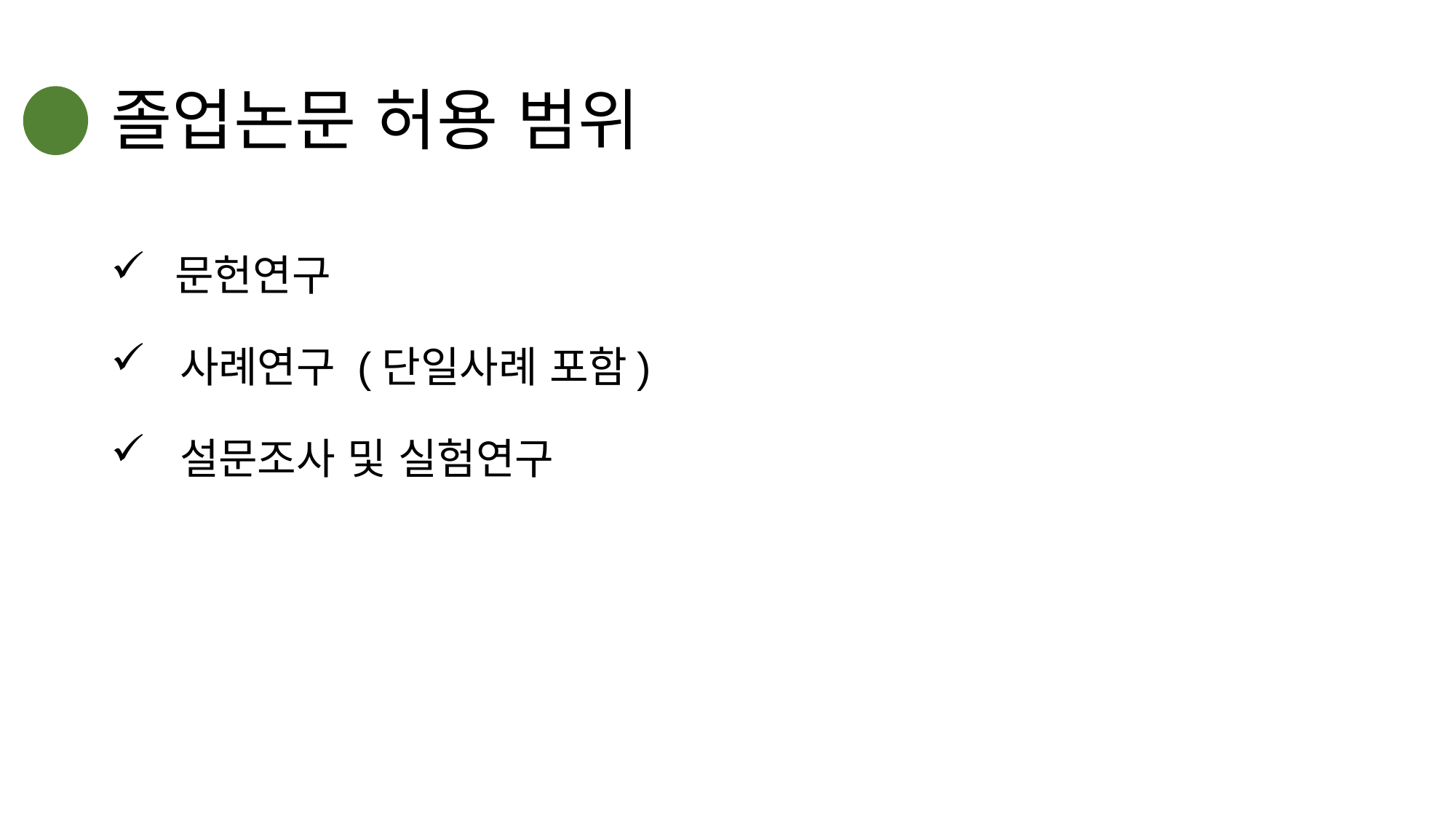

# 졸업논문 허용 범위

  문헌연구
  사례연구 (단일사례 포함)
  설문조사 및 실험연구